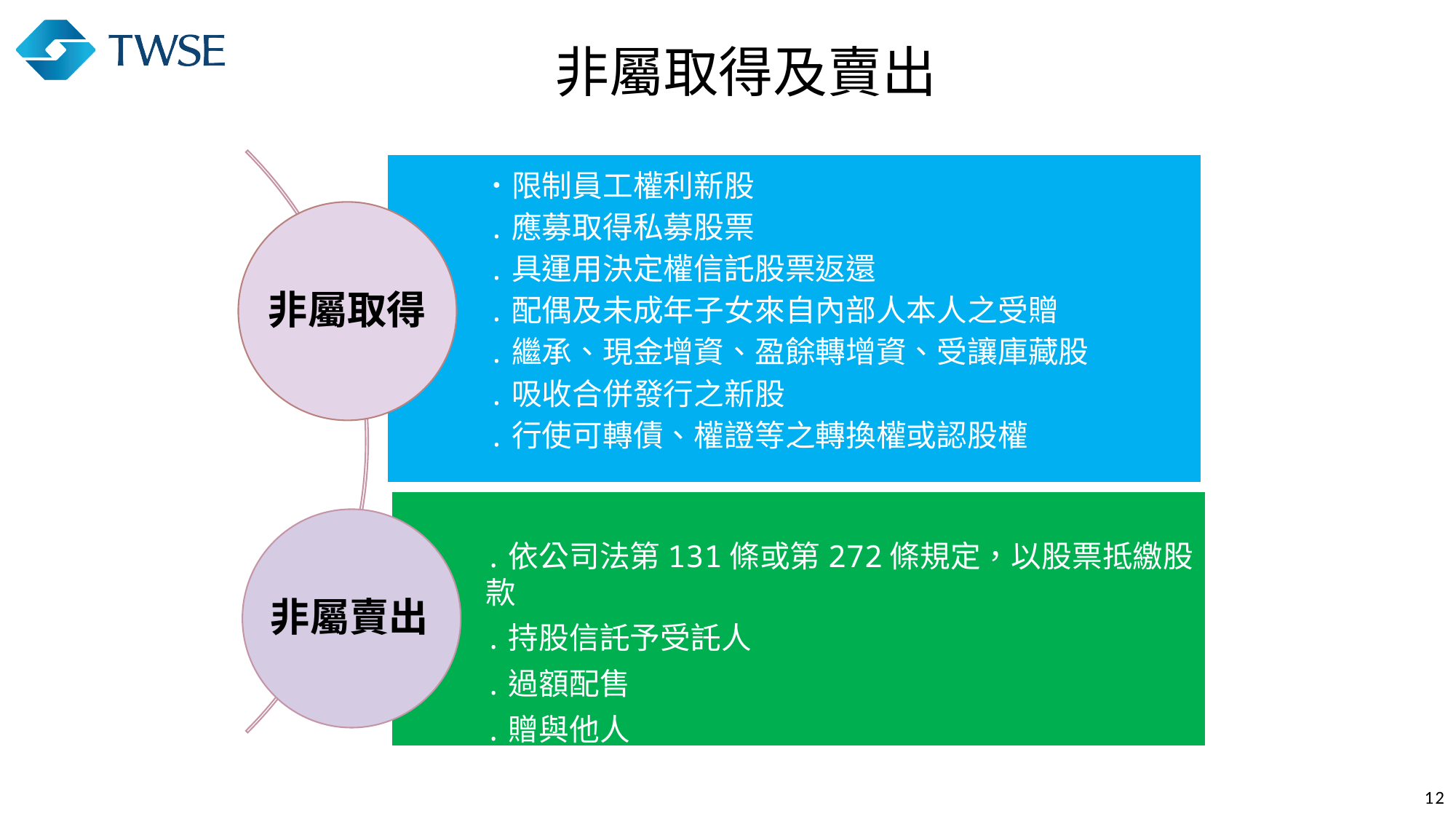

#
非屬取得及賣出

˙限制員工權利新股
․應募取得私募股票
․具運用決定權信託股票返還
․配偶及未成年子女來自內部人本人之受贈
․繼承、現金增資、盈餘轉增資、受讓庫藏股
․吸收合併發行之新股
․行使可轉債、權證等之轉換權或認股權
非屬取得
․依公司法第131條或第272條規定，以股票抵繳股款
․持股信託予受託人
․過額配售
․贈與他人
非屬賣出

12